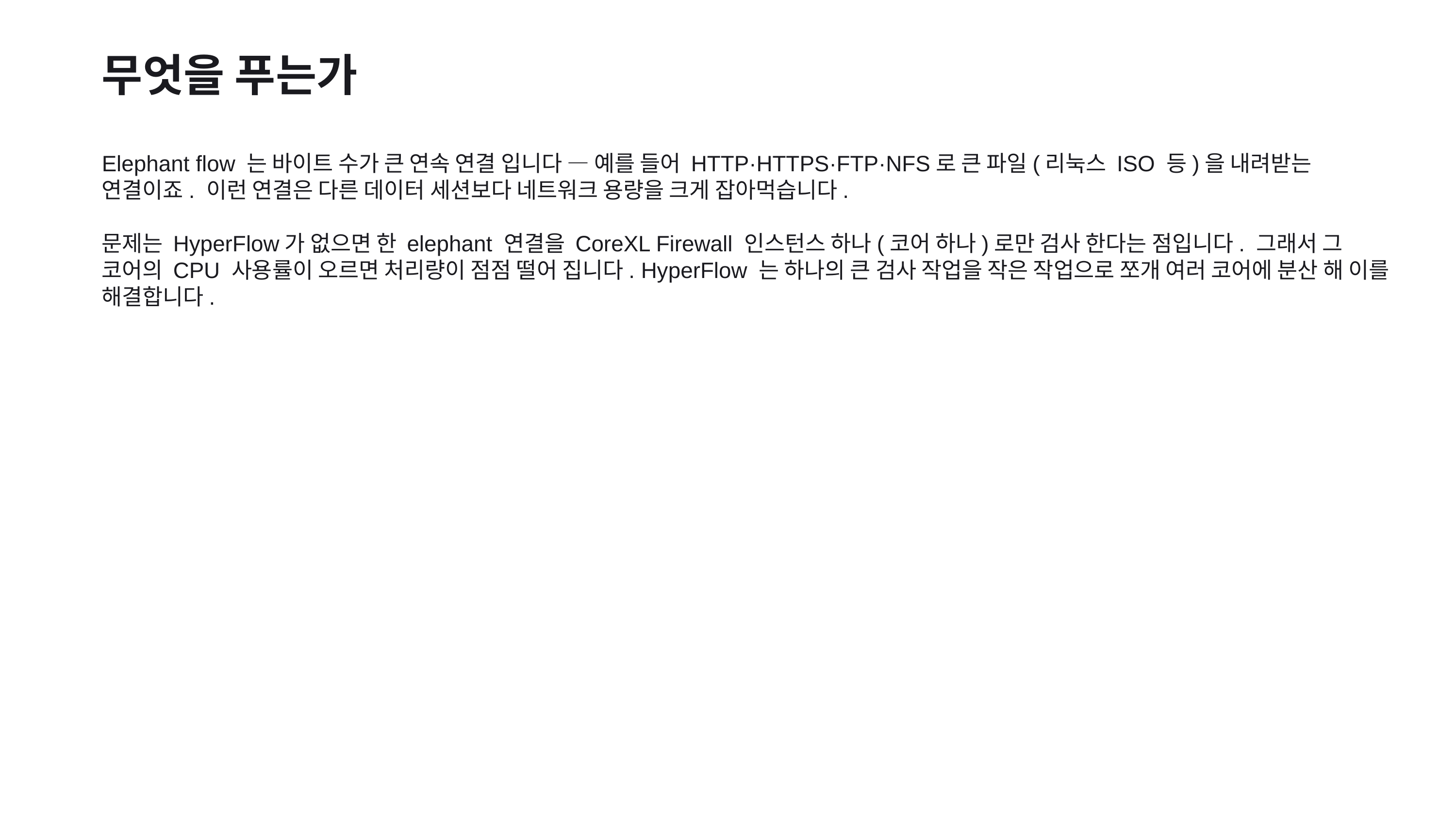

무엇을 푸는가
Elephant flow 는 바이트 수가 큰 연속 연결 입니다 — 예를 들어 HTTP·HTTPS·FTP·NFS로 큰 파일(리눅스 ISO 등)을 내려받는 연결이죠. 이런 연결은 다른 데이터 세션보다 네트워크 용량을 크게 잡아먹습니다.

문제는 HyperFlow가 없으면 한 elephant 연결을 CoreXL Firewall 인스턴스 하나(코어 하나)로만 검사 한다는 점입니다. 그래서 그 코어의 CPU 사용률이 오르면 처리량이 점점 떨어 집니다. HyperFlow 는 하나의 큰 검사 작업을 작은 작업으로 쪼개 여러 코어에 분산 해 이를 해결합니다.